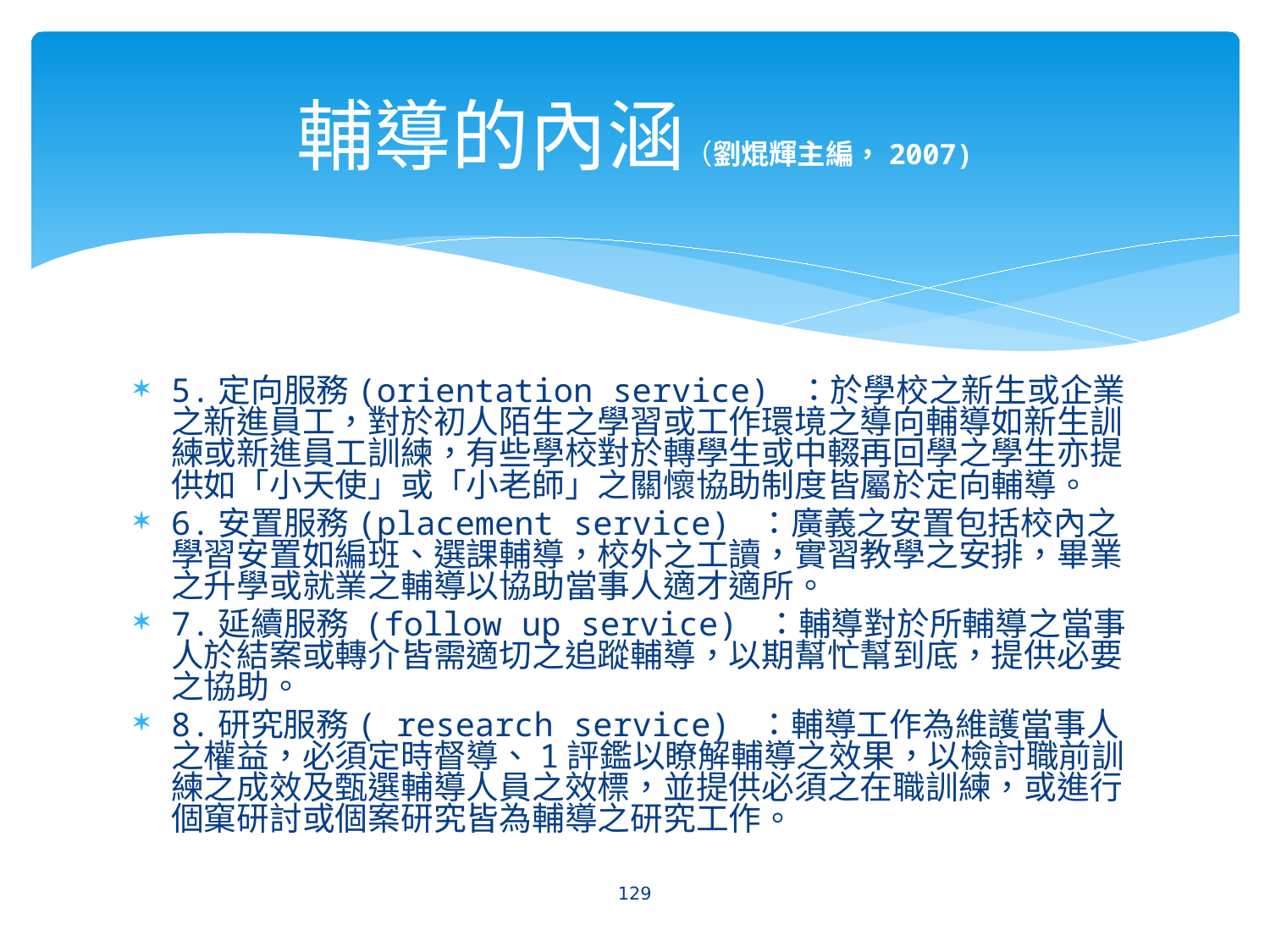

# 輔導的內涵（劉焜輝主編，2007)
5.定向服務(orientation service) ：於學校之新生或企業之新進員工，對於初人陌生之學習或工作環境之導向輔導如新生訓練或新進員工訓練，有些學校對於轉學生或中輟再回學之學生亦提供如「小天使」或「小老師」之關懷協助制度皆屬於定向輔導。
6.安置服務(placement service) ：廣義之安置包括校內之學習安置如編班、選課輔導，校外之工讀，實習教學之安排，畢業之升學或就業之輔導以協助當事人適才適所。
7.延續服務 (follow up service) ：輔導對於所輔導之當事人於結案或轉介皆需適切之追蹤輔導，以期幫忙幫到底，提供必要之協助。
8.研究服務( research service) ：輔導工作為維護當事人之權益，必須定時督導、1評鑑以瞭解輔導之效果，以檢討職前訓練之成效及甄選輔導人員之效標，並提供必須之在職訓練，或進行個窠研討或個案研究皆為輔導之研究工作。

129